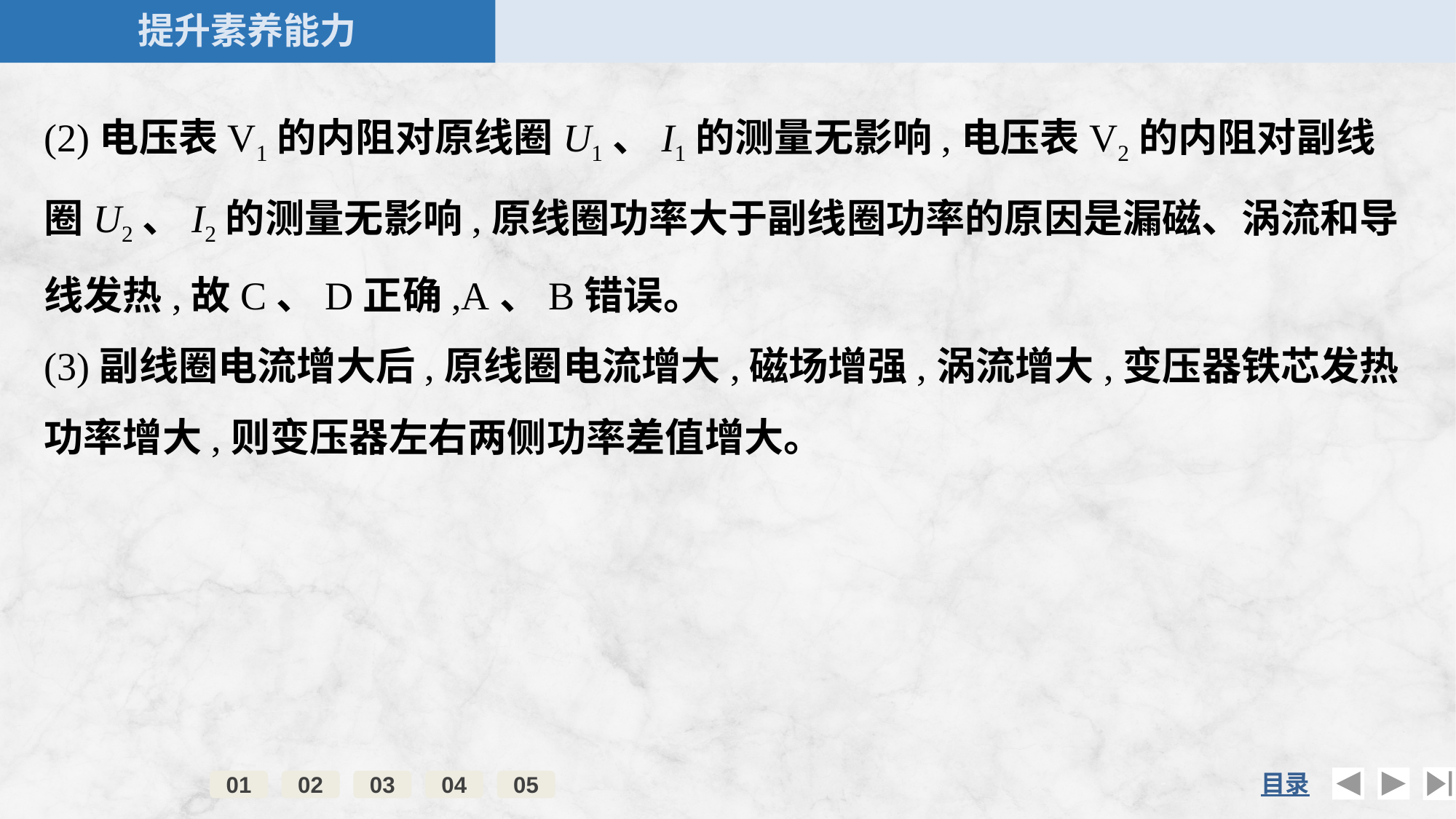

(2)电压表V1的内阻对原线圈U1、I1的测量无影响,电压表V2的内阻对副线圈U2、I2的测量无影响,原线圈功率大于副线圈功率的原因是漏磁、涡流和导线发热,故C、D正确,A、B错误。
(3)副线圈电流增大后,原线圈电流增大,磁场增强,涡流增大,变压器铁芯发热功率增大,则变压器左右两侧功率差值增大。